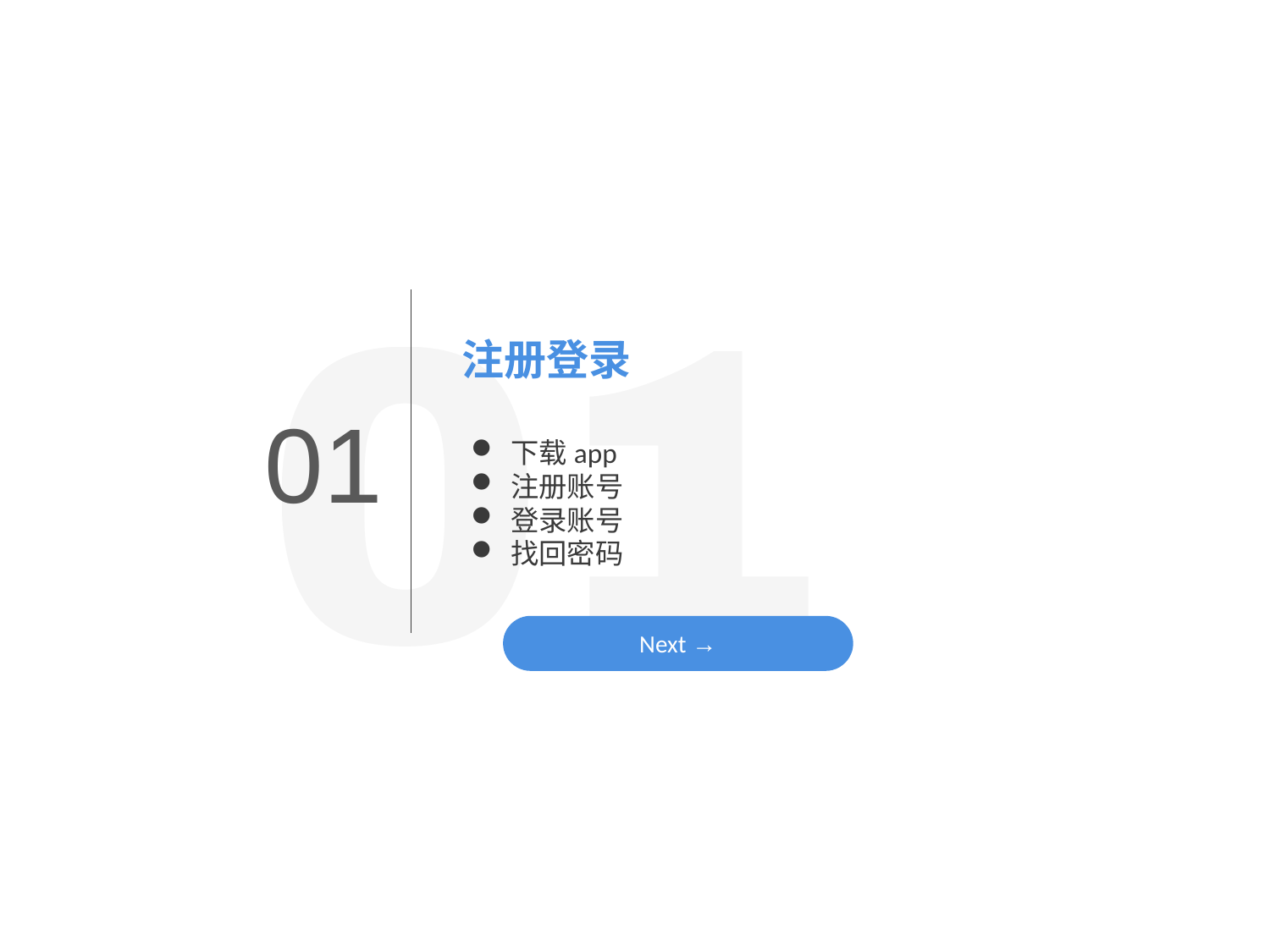

01
注册登录
01
管理员/部长版
下载app
注册账号
登录账号
找回密码
Next →